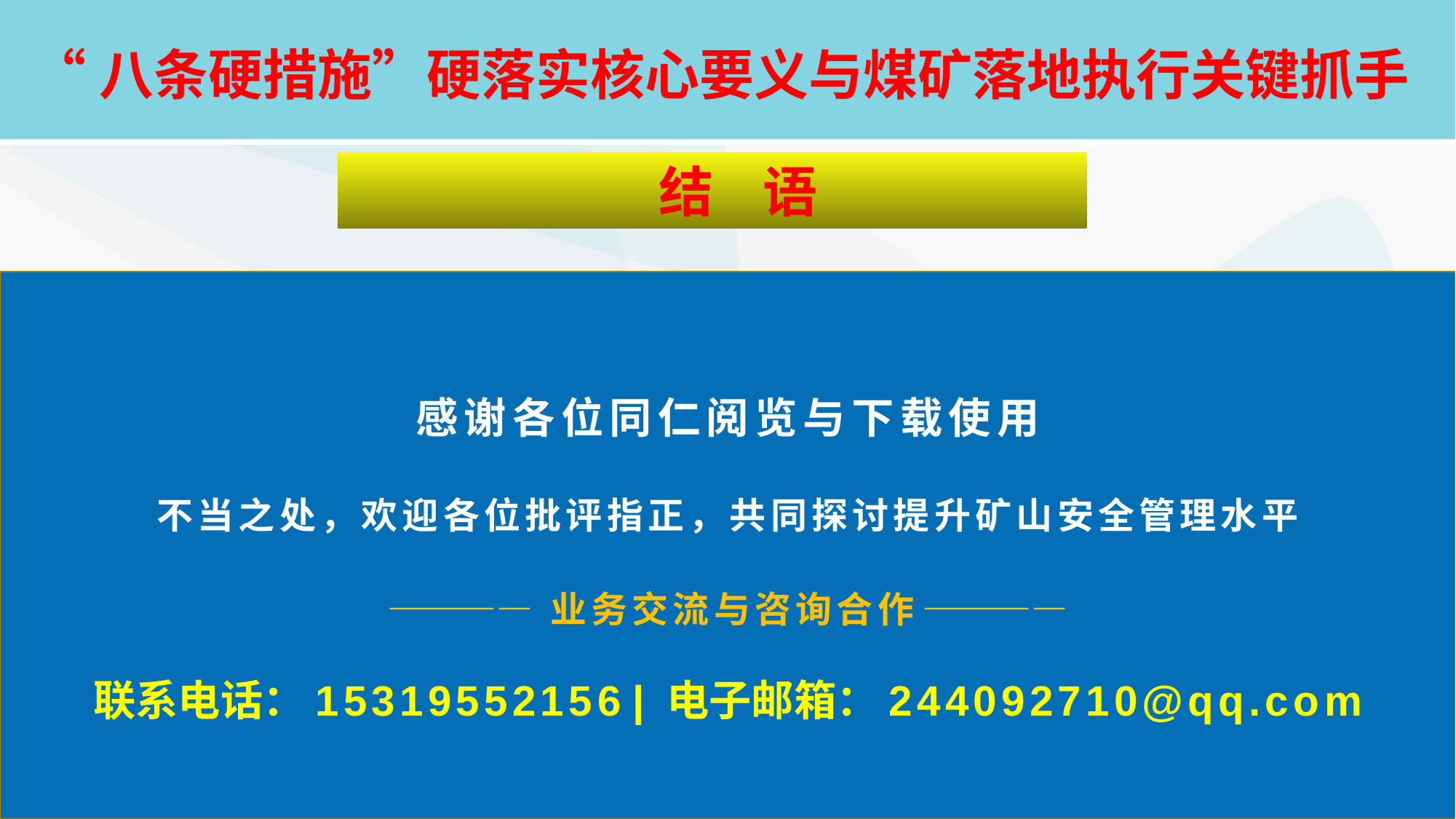

# “八条硬措施”硬落实核心要义与煤矿落地执行关键抓手
 结    语

感谢各位同仁阅览与下载使用
不当之处，欢迎各位批评指正，共同探讨提升矿山安全管理水平
———— 业务交流与咨询合作 ————
联系电话：15319552156 | 电子邮箱：244092710@qq.com